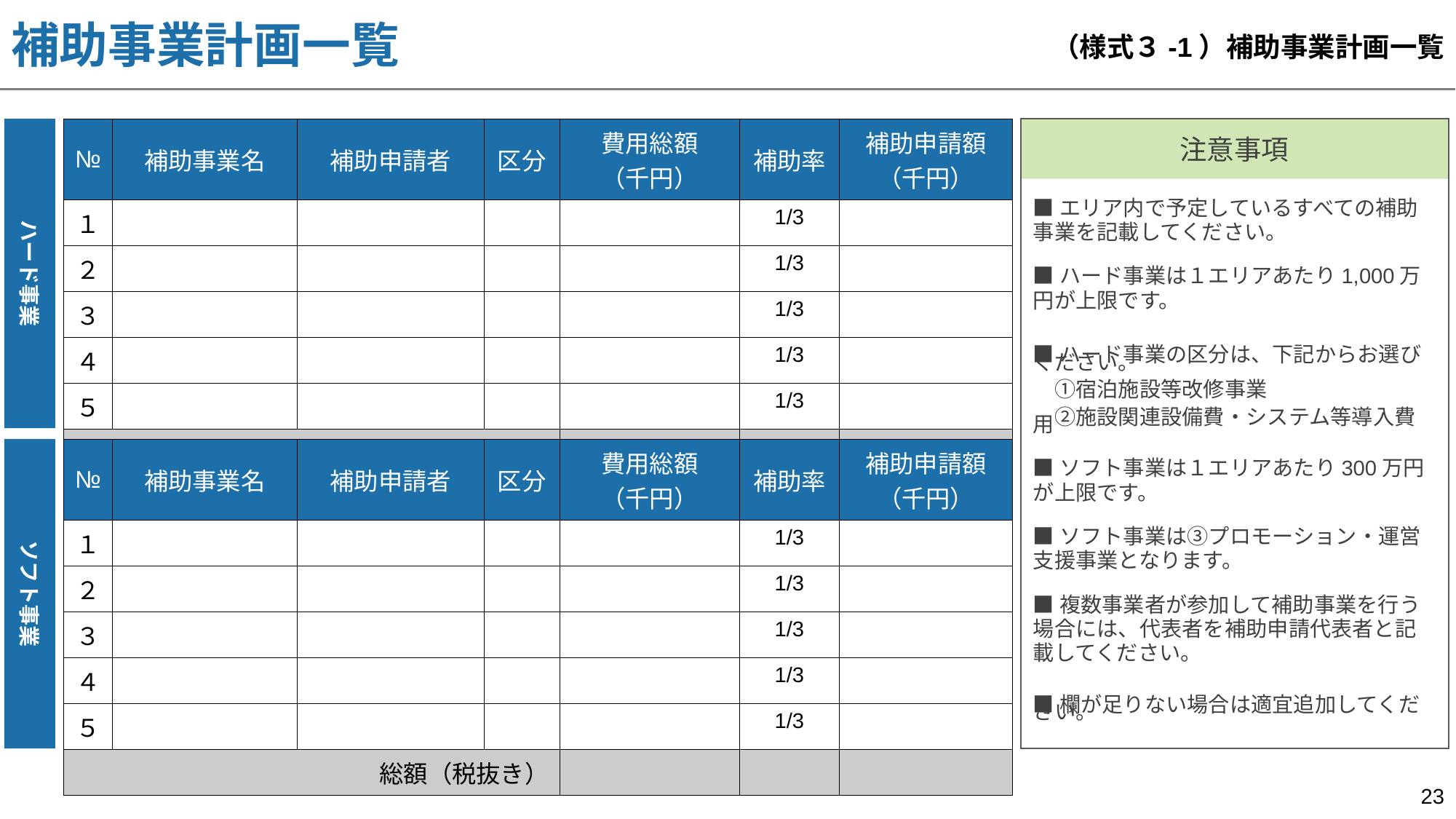

補助事業計画一覧
（様式３-1）補助事業計画一覧
ハード事業
| № | 補助事業名 | 補助申請者 | 区分 | 費用総額 （千円） | 補助率 | 補助申請額 （千円） |
| --- | --- | --- | --- | --- | --- | --- |
| １ |  |  |  |  | 1/3 |  |
| ２ |  |  |  |  | 1/3 |  |
| ３ |  |  |  |  | 1/3 |  |
| ４ |  |  |  |  | 1/3 |  |
| ５ |  |  |  |  | 1/3 |  |
| 総額（税抜き） |  |  |  |  |  |  |

注意事項
■エリア内で予定しているすべての補助事業を記載してください。
■ハード事業は１エリアあたり1,000万円が上限です。

■ハード事業の区分は、下記からお選びください。
　①宿泊施設等改修事業
　②施設関連設備費・システム等導入費用
■ソフト事業は１エリアあたり300万円が上限です。
■ソフト事業は③プロモーション・運営支援事業となります。
■複数事業者が参加して補助事業を行う場合には、代表者を補助申請代表者と記載してください。
■欄が足りない場合は適宜追加してください。
ソフト事業
| № | 補助事業名 | 補助申請者 | 区分 | 費用総額 （千円） | 補助率 | 補助申請額 （千円） |
| --- | --- | --- | --- | --- | --- | --- |
| １ |  |  |  |  | 1/3 |  |
| ２ |  |  |  |  | 1/3 |  |
| ３ |  |  |  |  | 1/3 |  |
| ４ |  |  |  |  | 1/3 |  |
| ５ |  |  |  |  | 1/3 |  |
| 総額（税抜き） |  |  |  |  |  |  |
23